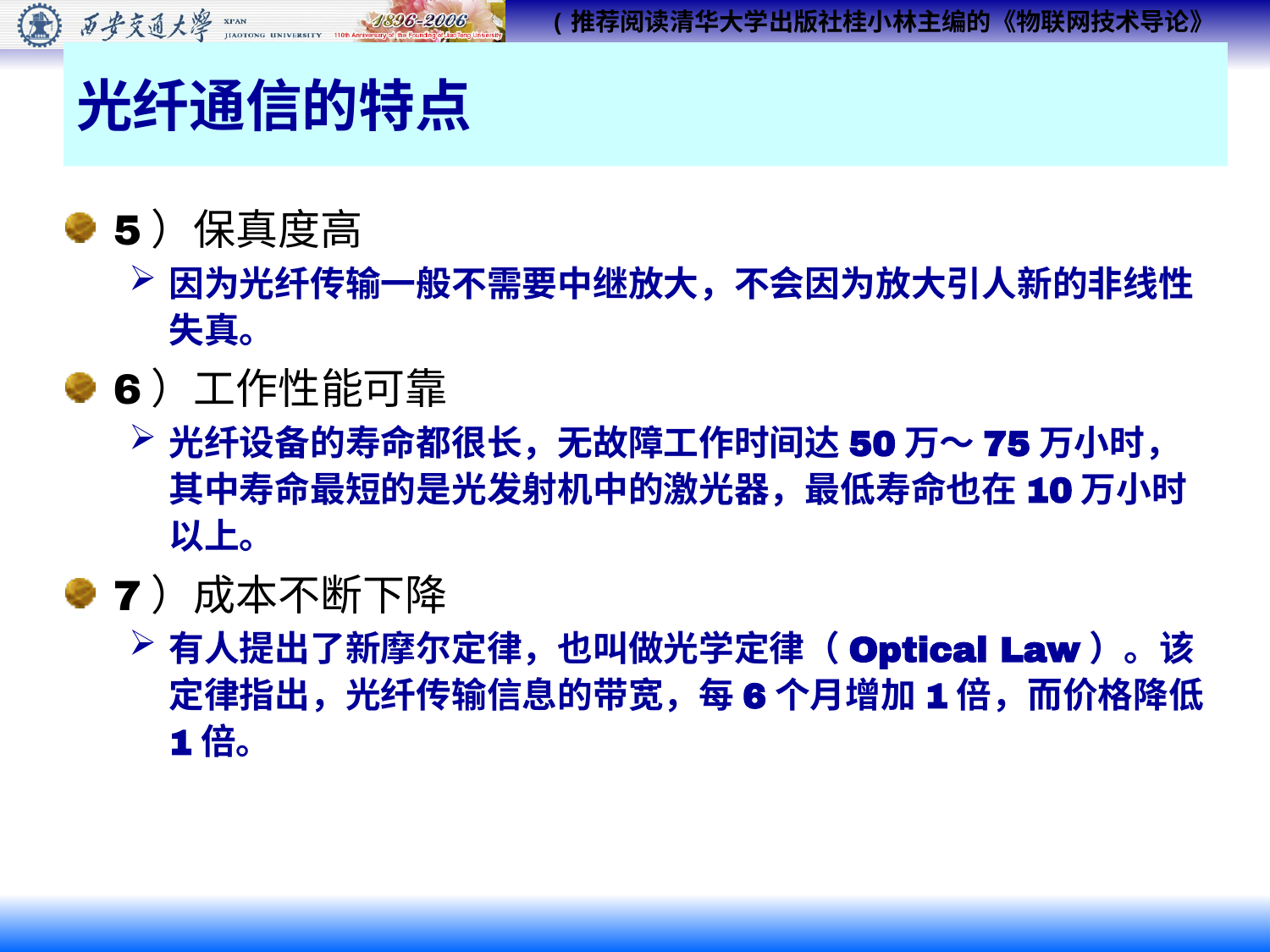

# 光纤通信的特点
5）保真度高
因为光纤传输一般不需要中继放大，不会因为放大引人新的非线性失真。
6）工作性能可靠
光纤设备的寿命都很长，无故障工作时间达50万～75万小时，其中寿命最短的是光发射机中的激光器，最低寿命也在10万小时以上。
7）成本不断下降
有人提出了新摩尔定律，也叫做光学定律（Optical Law）。该定律指出，光纤传输信息的带宽，每6个月增加1倍，而价格降低1倍。